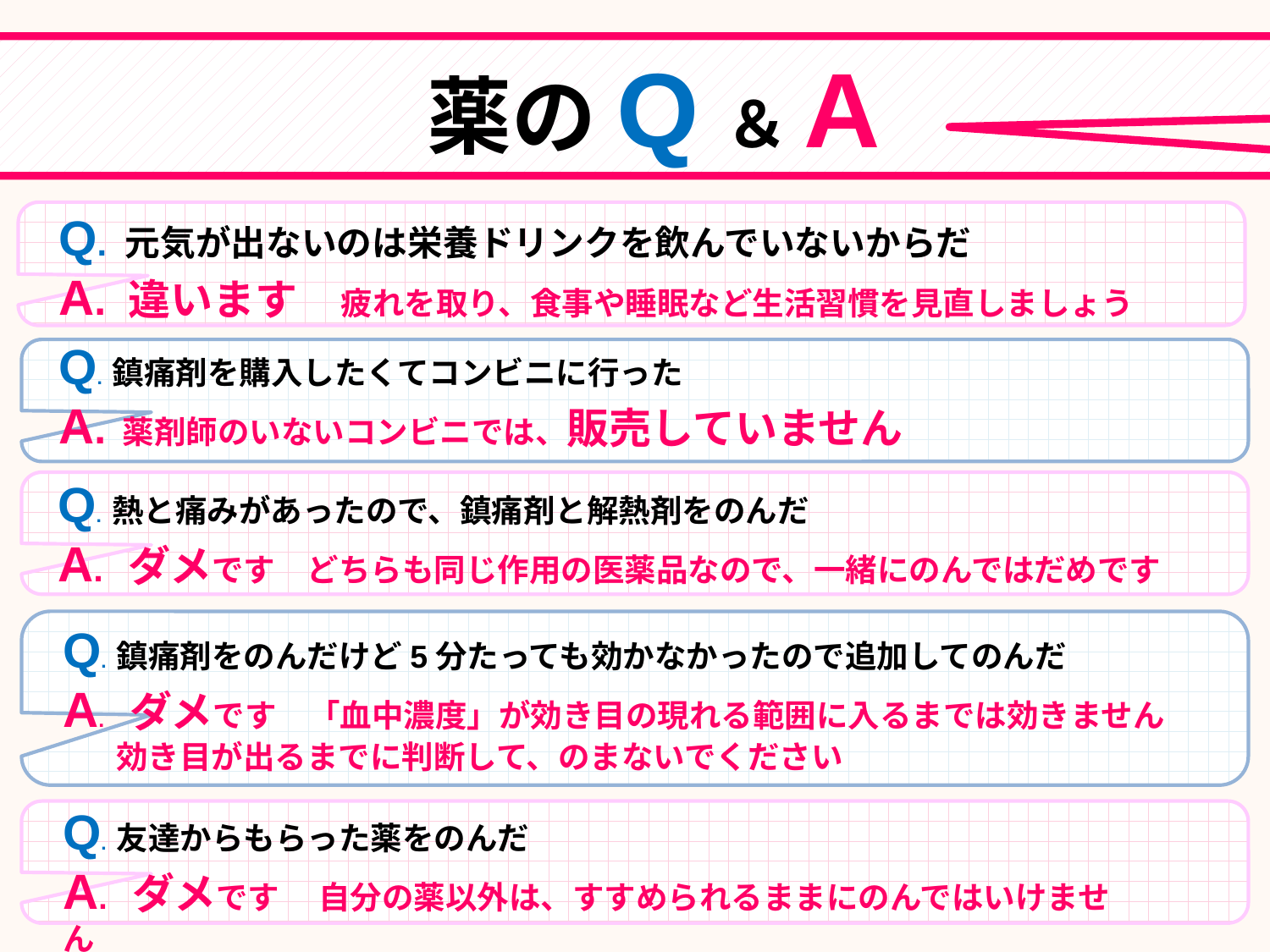

薬のQ＆A
Q. 元気が出ないのは栄養ドリンクを飲んでいないからだ
A. 違います 　疲れを取り、食事や睡眠など生活習慣を見直しましょう

Q. 鎮痛剤を購入したくてコンビニに行った
A. 薬剤師のいないコンビニでは、販売していません

Q. 熱と痛みがあったので、鎮痛剤と解熱剤をのんだ
A.  ダメです　どちらも同じ作用の医薬品なので、一緒にのんではだめです

Q. 鎮痛剤をのんだけど5分たっても効かなかったので追加してのんだ
A.  ダメです　「血中濃度」が効き目の現れる範囲に入るまでは効きません
　   効き目が出るまでに判断して、のまないでください

Q. 友達からもらった薬をのんだ
A.  ダメです　 自分の薬以外は、すすめられるままにのんではいけません